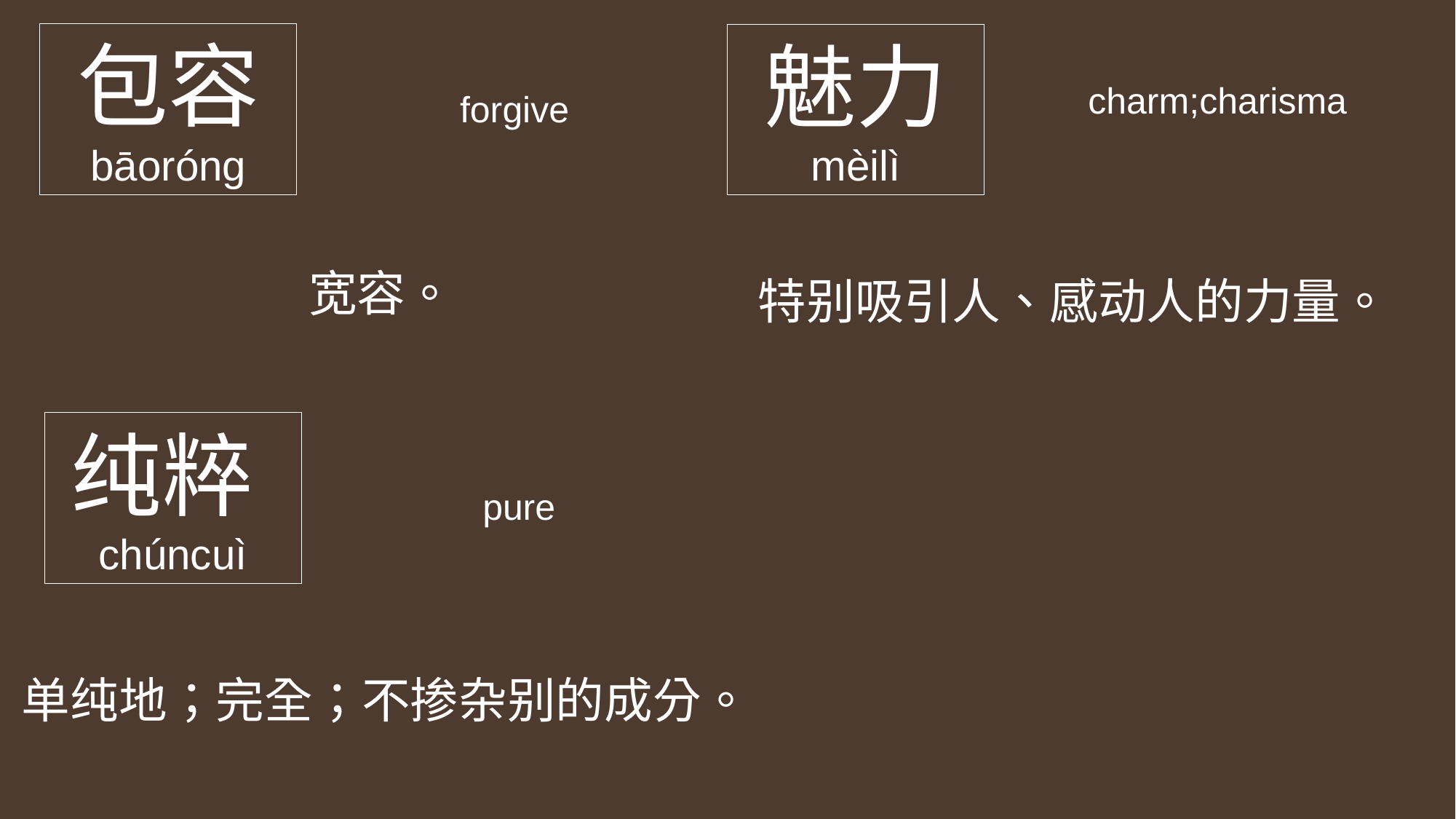

包容
bāoróng
魅力
 mèilì
charm;charisma
forgive
宽容。
特别吸引人、感动人的力量。
纯粹chúncuì
pure
单纯地；完全；不掺杂别的成分。